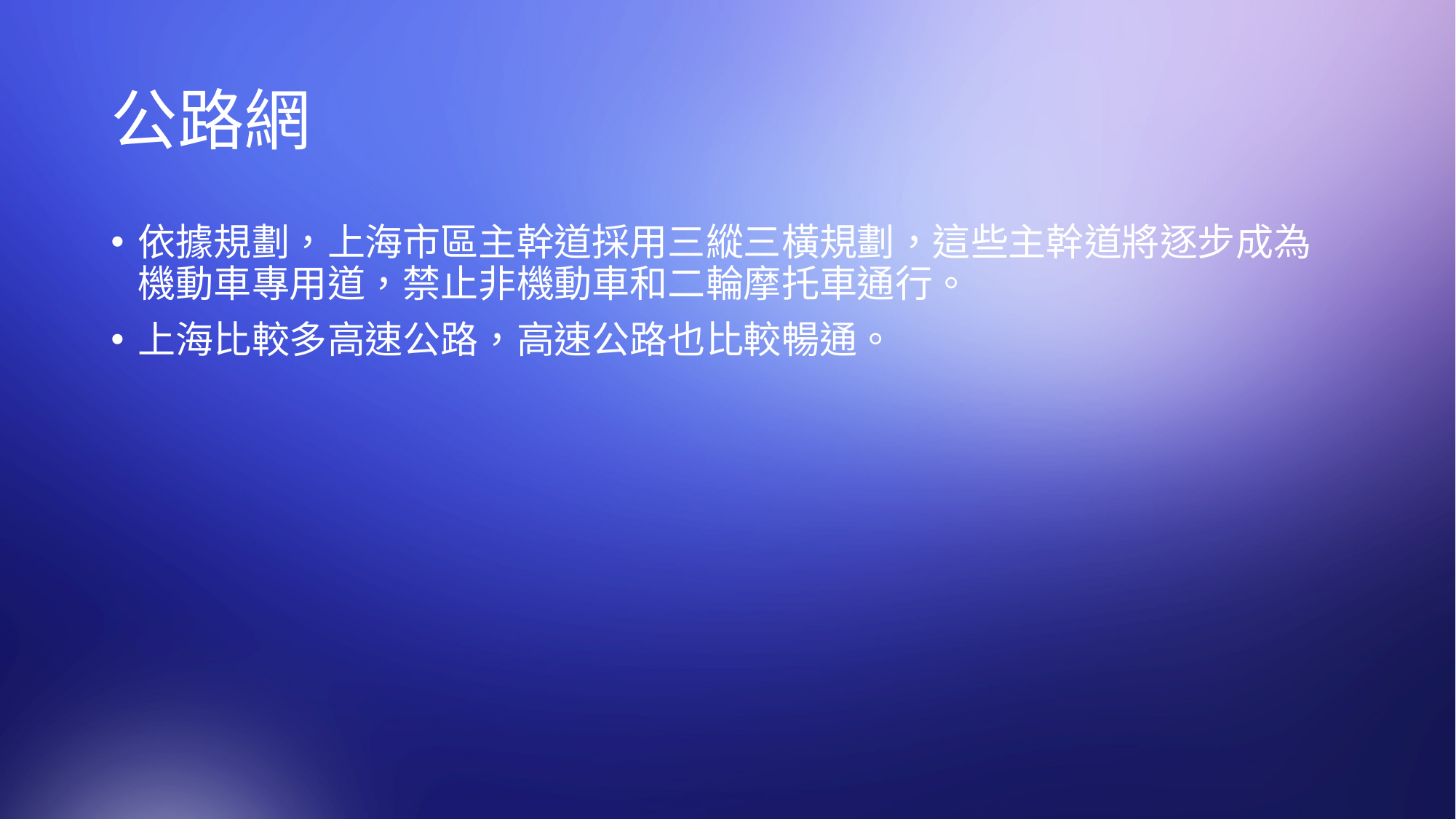

# 公路網
依據規劃，上海市區主幹道採用三縱三橫規劃，這些主幹道將逐步成為機動車專用道，禁止非機動車和二輪摩托車通行。
上海比較多高速公路，高速公路也比較暢通。